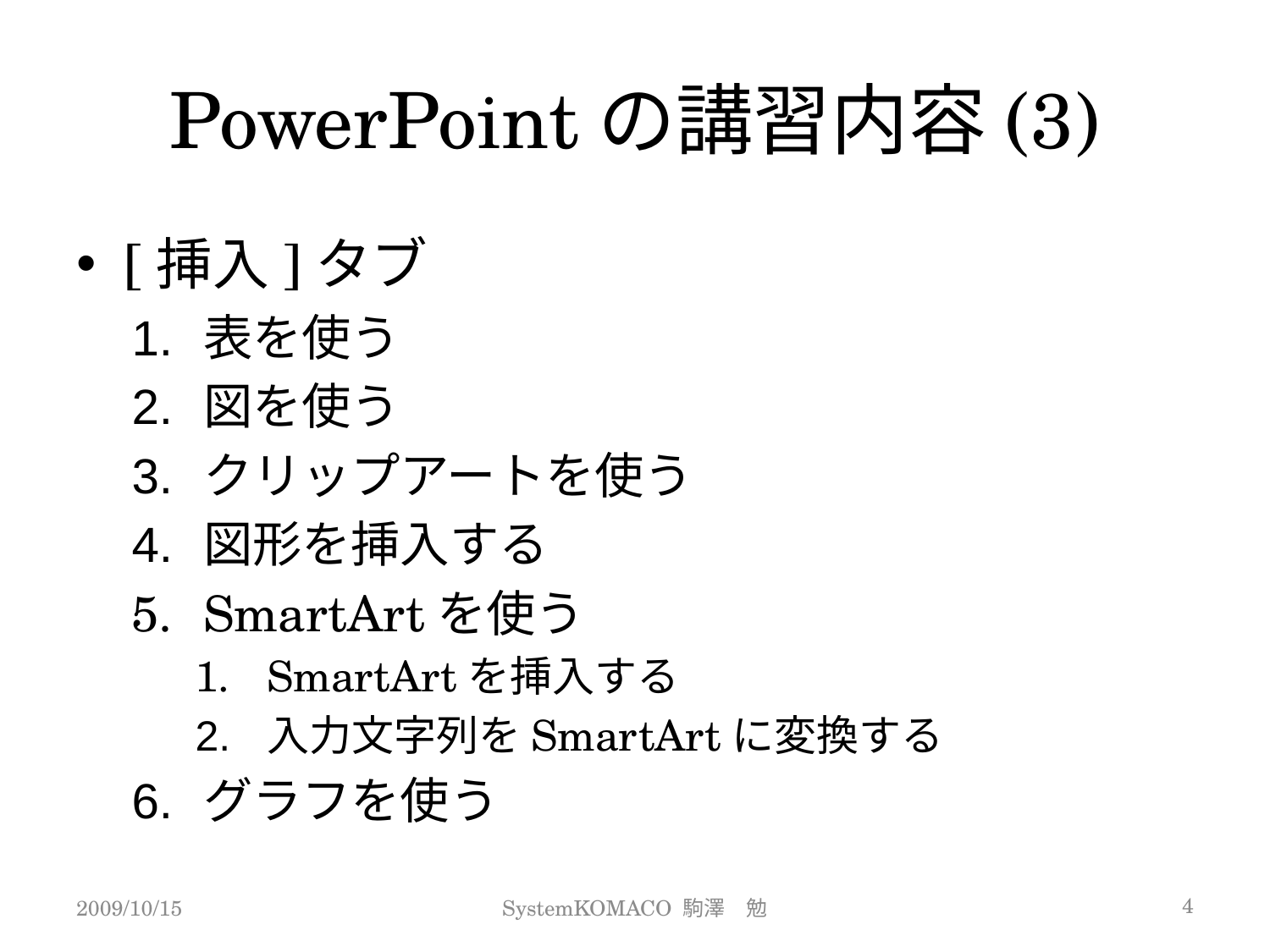

# PowerPointの講習内容(3)
[挿入]タブ
表を使う
図を使う
クリップアートを使う
図形を挿入する
SmartArtを使う
SmartArtを挿入する
入力文字列をSmartArtに変換する
グラフを使う

2009/10/15
SystemKOMACO 駒澤　勉
4